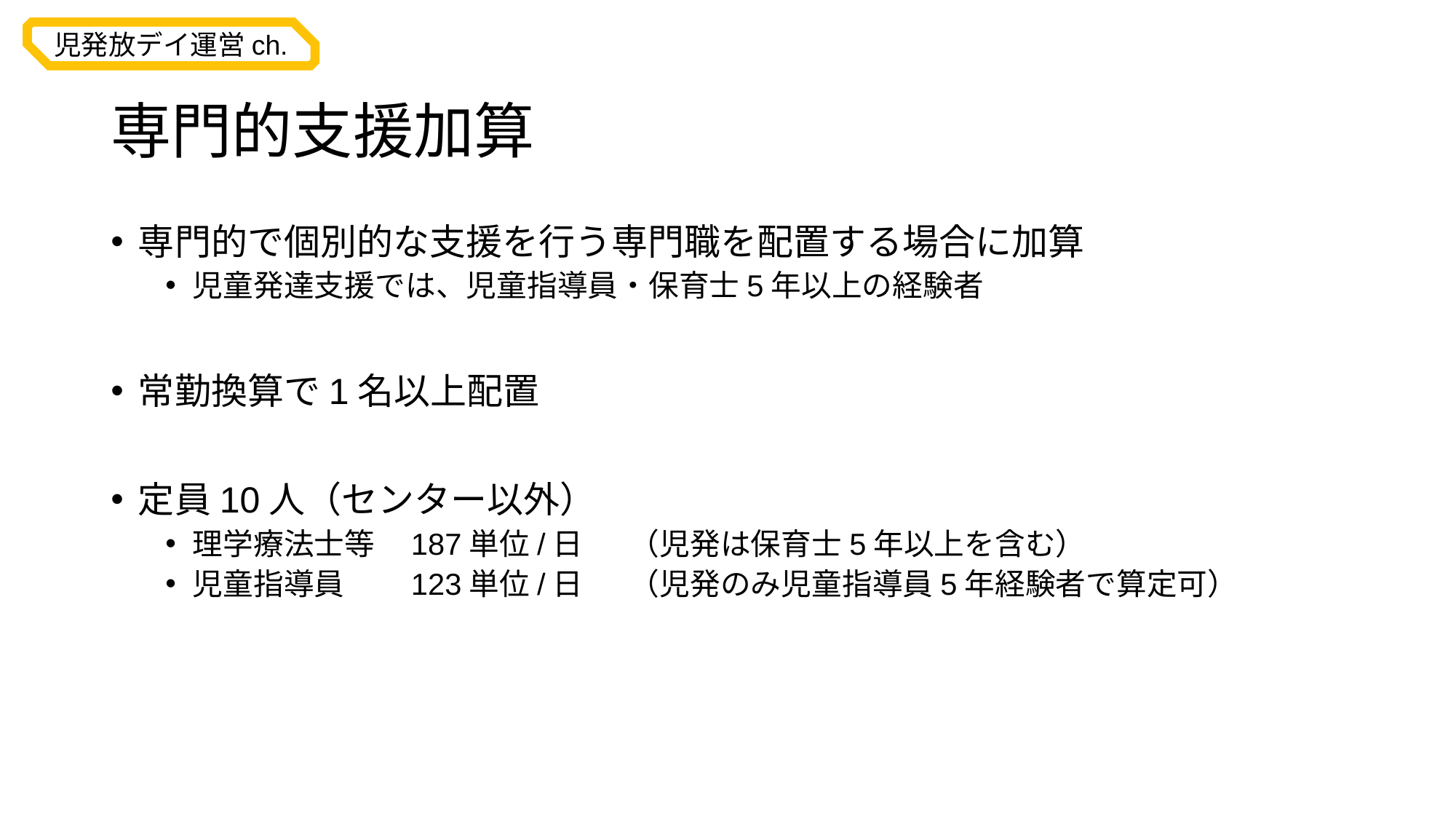

# 専門的支援加算
専門的で個別的な支援を行う専門職を配置する場合に加算
児童発達支援では、児童指導員・保育士5年以上の経験者

常勤換算で1名以上配置

定員10人（センター以外）
理学療法士等	187単位/日	（児発は保育士5年以上を含む）
児童指導員	123単位/日	（児発のみ児童指導員5年経験者で算定可）